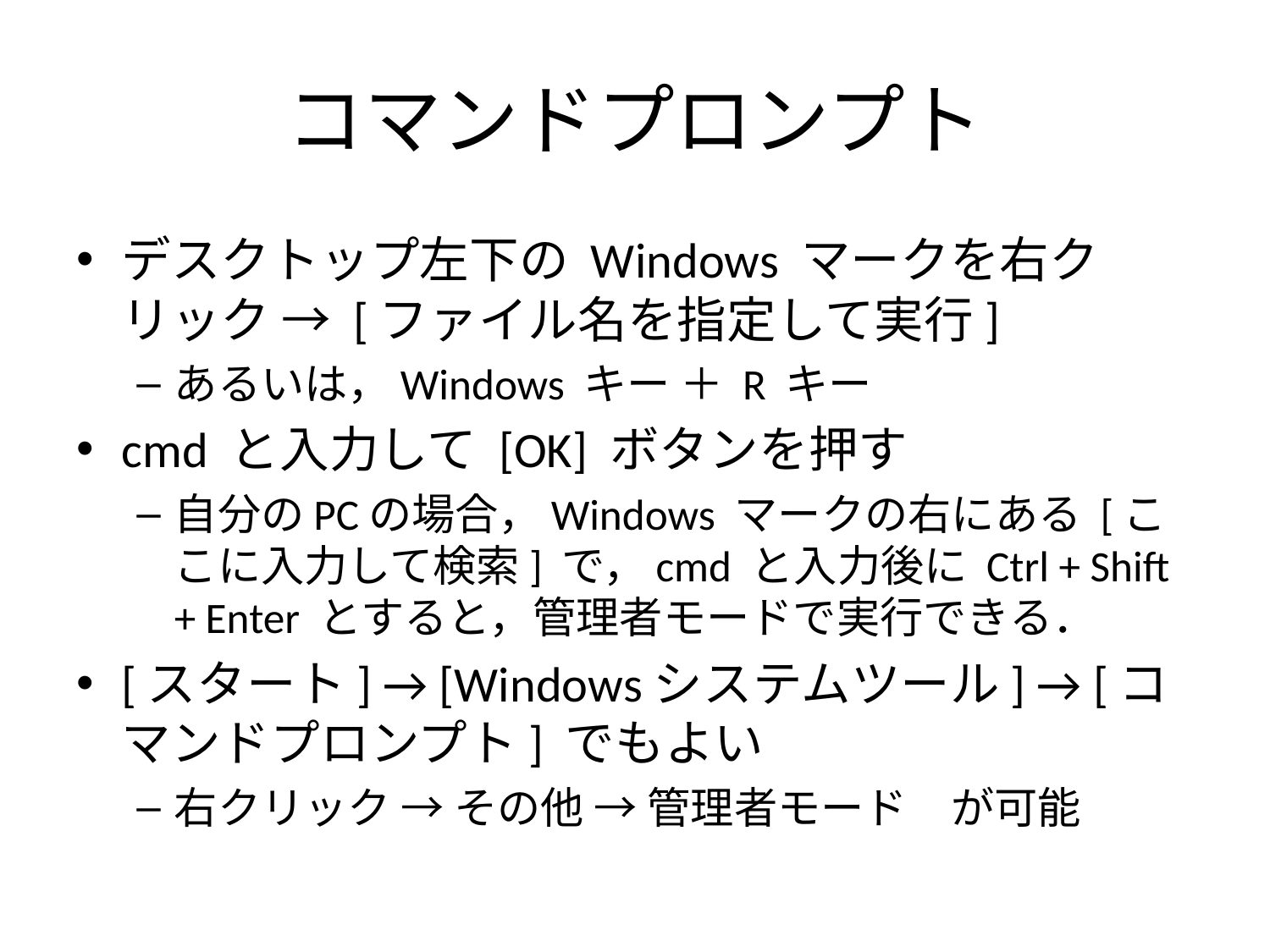

# コマンドプロンプト
デスクトップ左下の Windows マークを右クリック → [ファイル名を指定して実行]
あるいは，Windows キー ＋ R キー
cmd と入力して [OK] ボタンを押す
自分のPCの場合，Windows マークの右にある [ここに入力して検索] で，cmd と入力後に Ctrl + Shift + Enter とすると，管理者モードで実行できる．
[スタート] → [Windowsシステムツール] → [コマンドプロンプト] でもよい
右クリック → その他 → 管理者モード　が可能